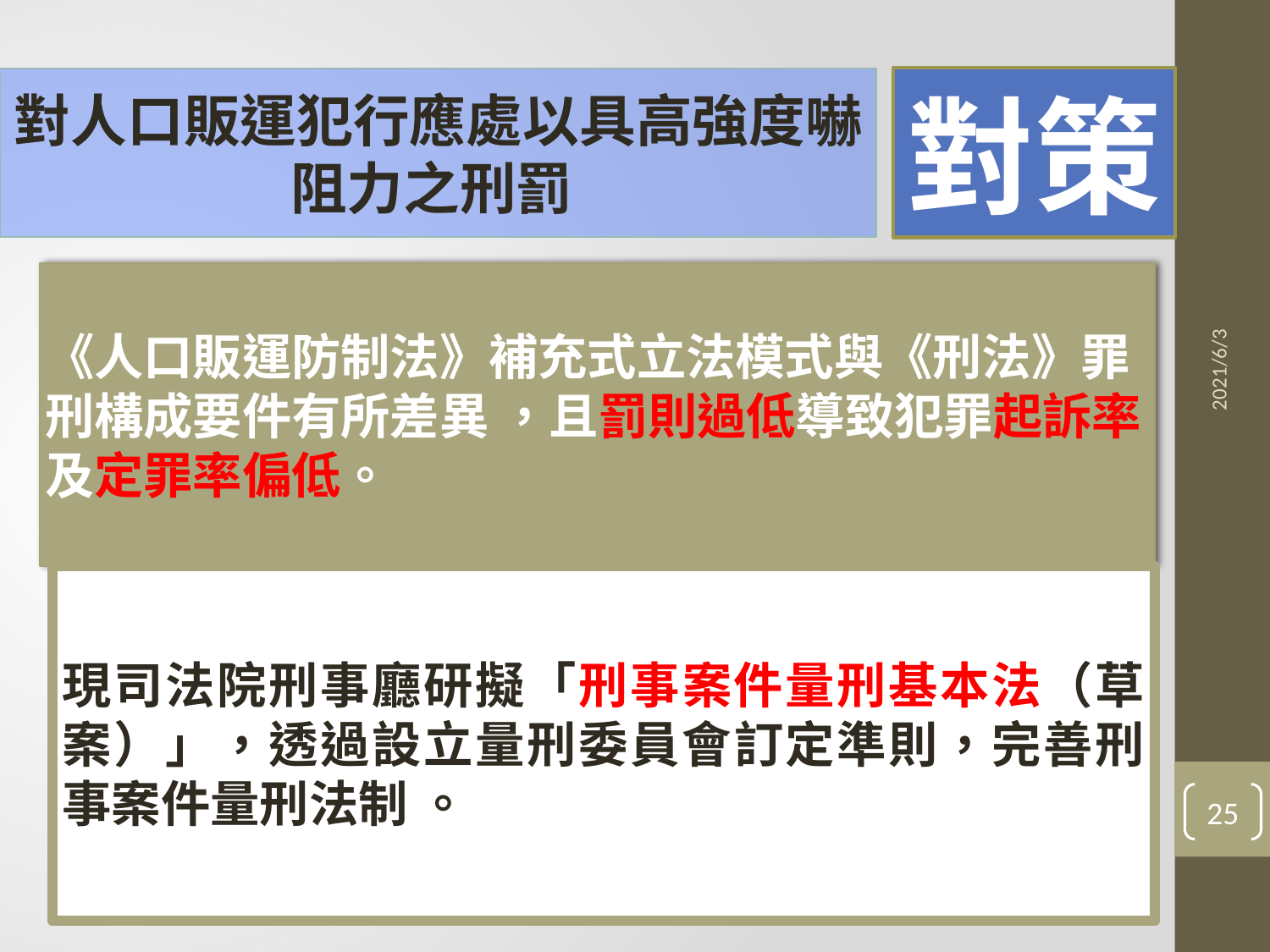

對策
對人口販運犯行應處以具高強度嚇阻力之刑罰
2021/6/3
《人口販運防制法》補充式立法模式與《刑法》罪刑構成要件有所差異 ，且罰則過低導致犯罪起訴率及定罪率偏低。

現司法院刑事廳研擬「刑事案件量刑基本法（草案）」，透過設立量刑委員會訂定準則，完善刑事案件量刑法制 。
25